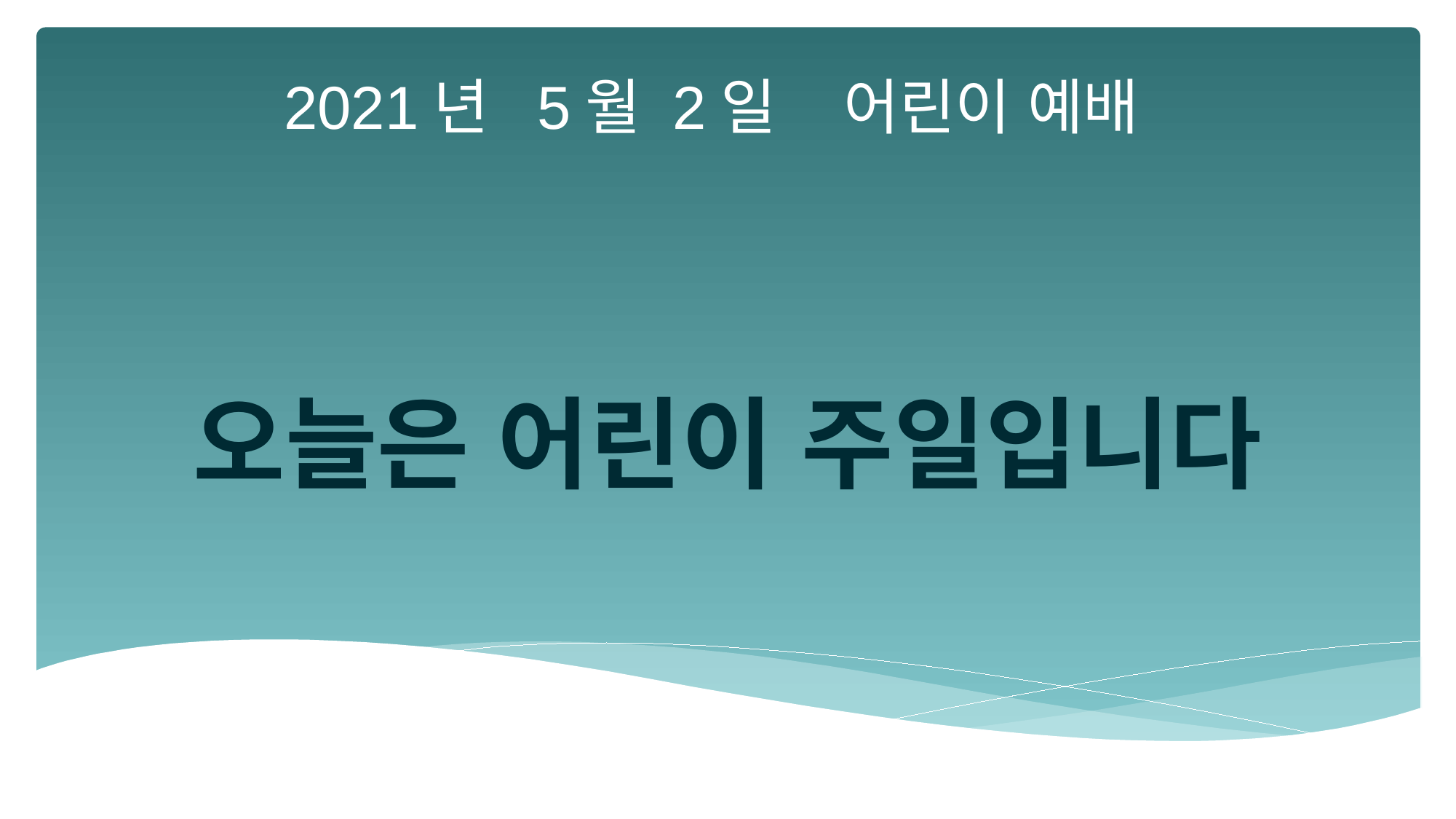

2021년  5월 2일    어린이 예배
오늘은 어린이 주일입니다